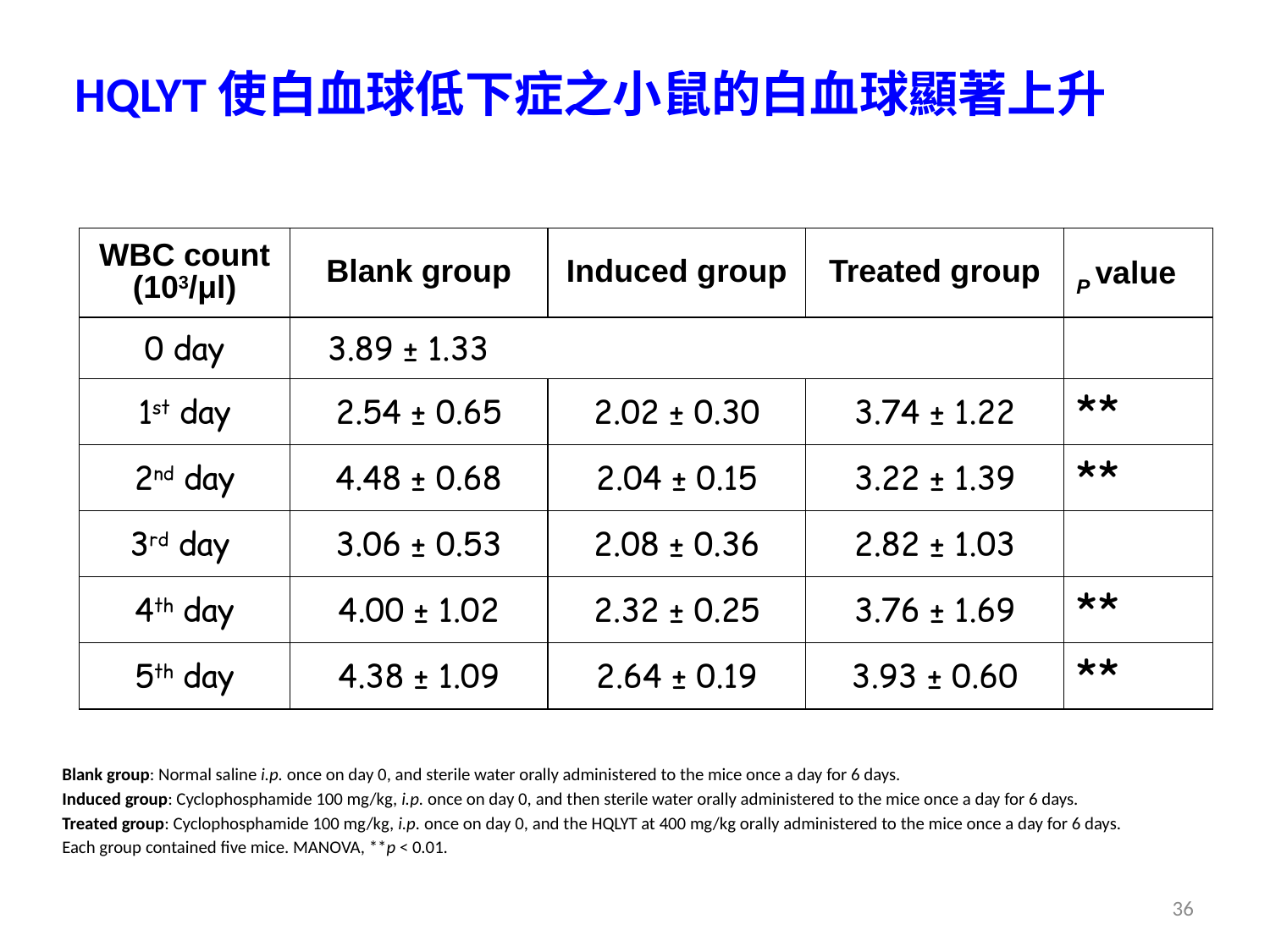

HQLYT使白血球低下症之小鼠的白血球顯著上升
| WBC count (103/μl) | Blank group | Induced group | Treated group | P value |
| --- | --- | --- | --- | --- |
| 0 day | 3.89 ± 1.33 |  |  |  |
| 1st day | 2.54 ± 0.65 | 2.02 ± 0.30 | 3.74 ± 1.22 | \*\* |
| 2nd day | 4.48 ± 0.68 | 2.04 ± 0.15 | 3.22 ± 1.39 | \*\* |
| 3rd day | 3.06 ± 0.53 | 2.08 ± 0.36 | 2.82 ± 1.03 |  |
| 4th day | 4.00 ± 1.02 | 2.32 ± 0.25 | 3.76 ± 1.69 | \*\* |
| 5th day | 4.38 ± 1.09 | 2.64 ± 0.19 | 3.93 ± 0.60 | \*\* |
Blank group: Normal saline i.p. once on day 0, and sterile water orally administered to the mice once a day for 6 days.
Induced group: Cyclophosphamide 100 mg/kg, i.p. once on day 0, and then sterile water orally administered to the mice once a day for 6 days.
Treated group: Cyclophosphamide 100 mg/kg, i.p. once on day 0, and the HQLYT at 400 mg/kg orally administered to the mice once a day for 6 days.
Each group contained five mice. MANOVA, **p < 0.01.
36